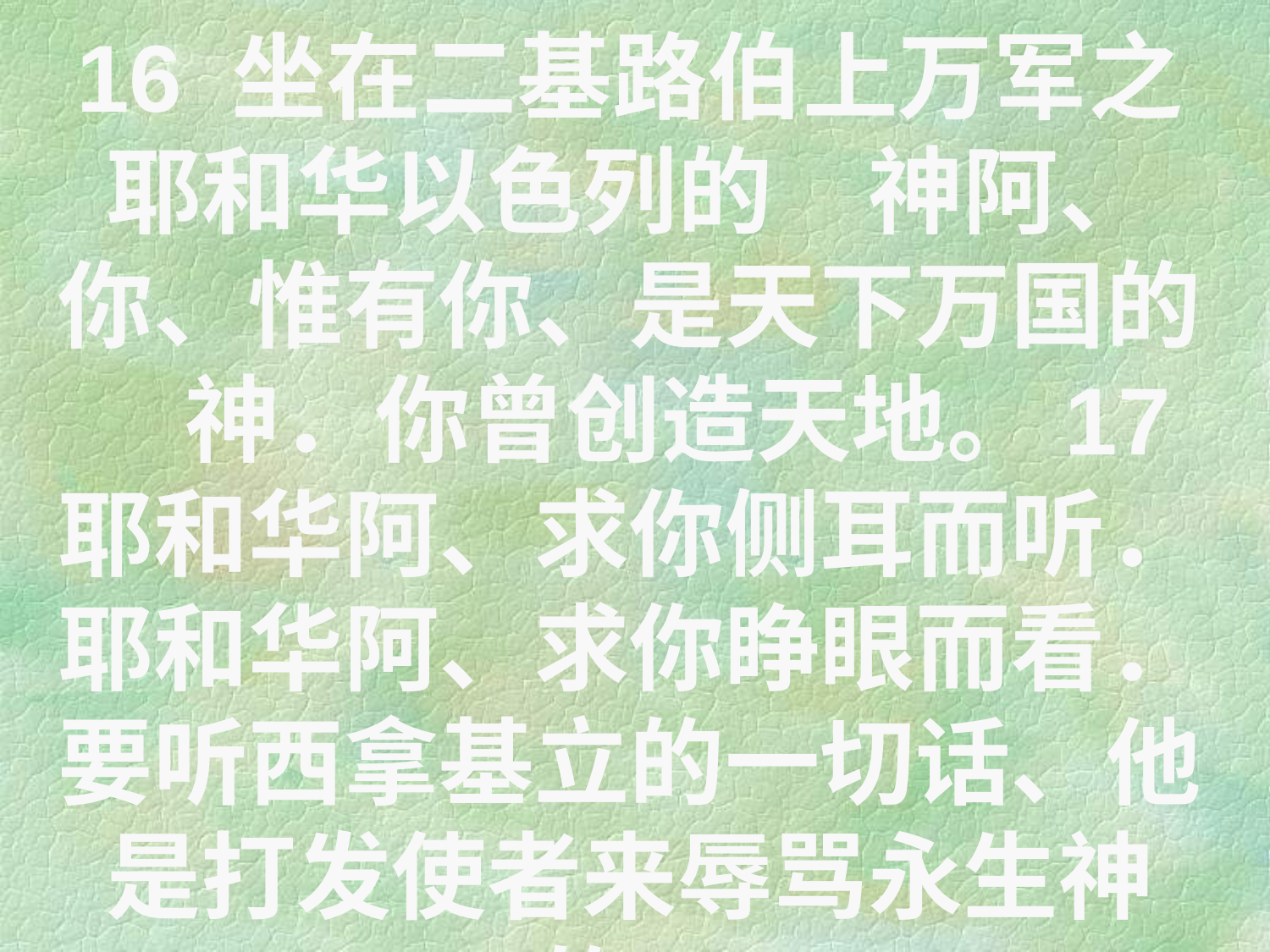

16 坐在二基路伯上万军之耶和华以色列的　神阿、你、惟有你、是天下万国的　神．你曾创造天地。17 耶和华阿、求你侧耳而听．耶和华阿、求你睁眼而看．要听西拿基立的一切话、他是打发使者来辱骂永生神的。